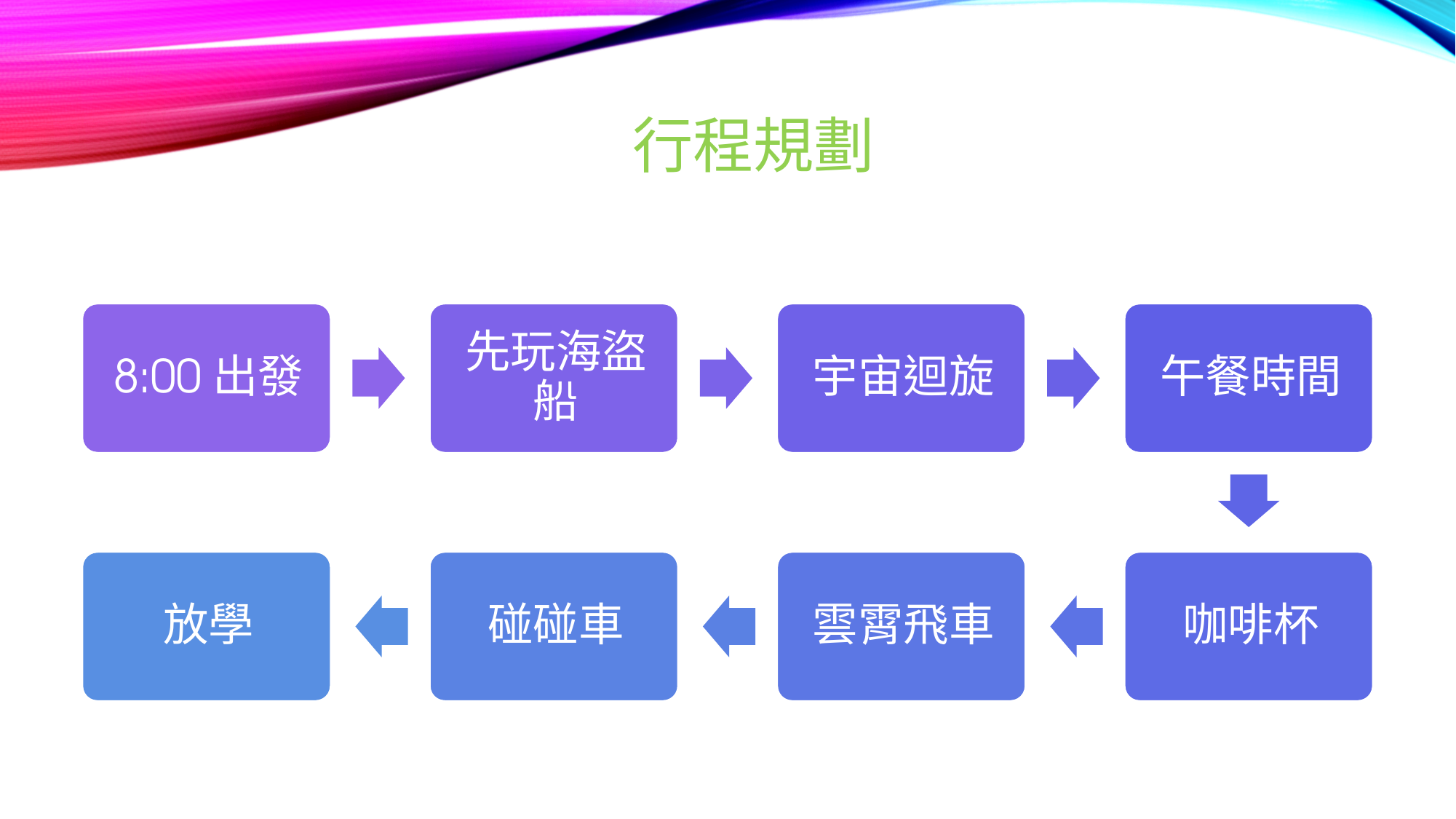

# 行程規劃
8:00出發

先玩海盜船

宇宙迴旋

午餐時間

咖啡杯

雲霄飛車

碰碰車

放學